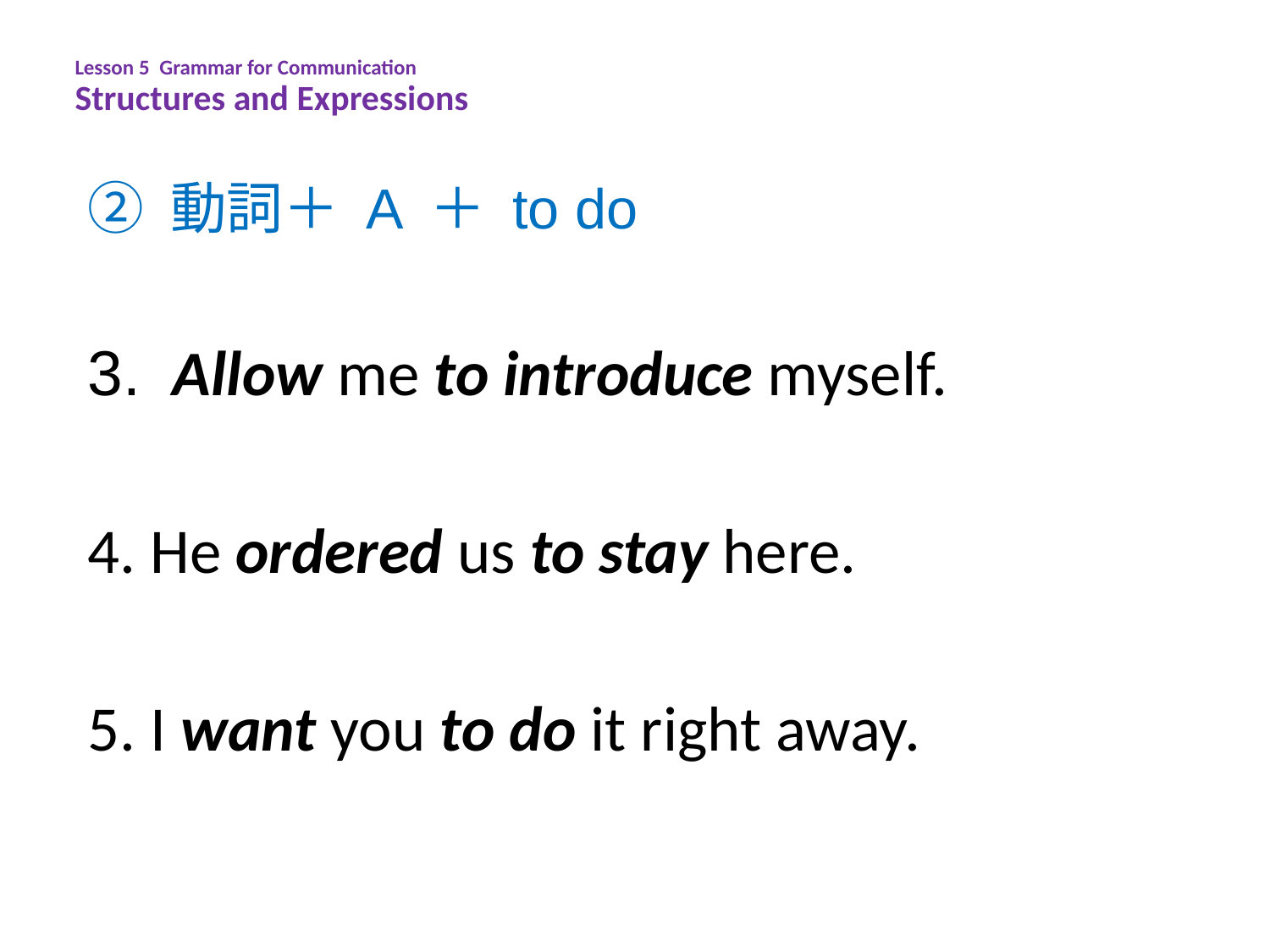

Lesson 5  Grammar for Communication
Structures and Expressions
② 動詞＋ A ＋ to do

3.  Allow me to introduce myself.

4. He ordered us to stay here.

5. I want you to do it right away.